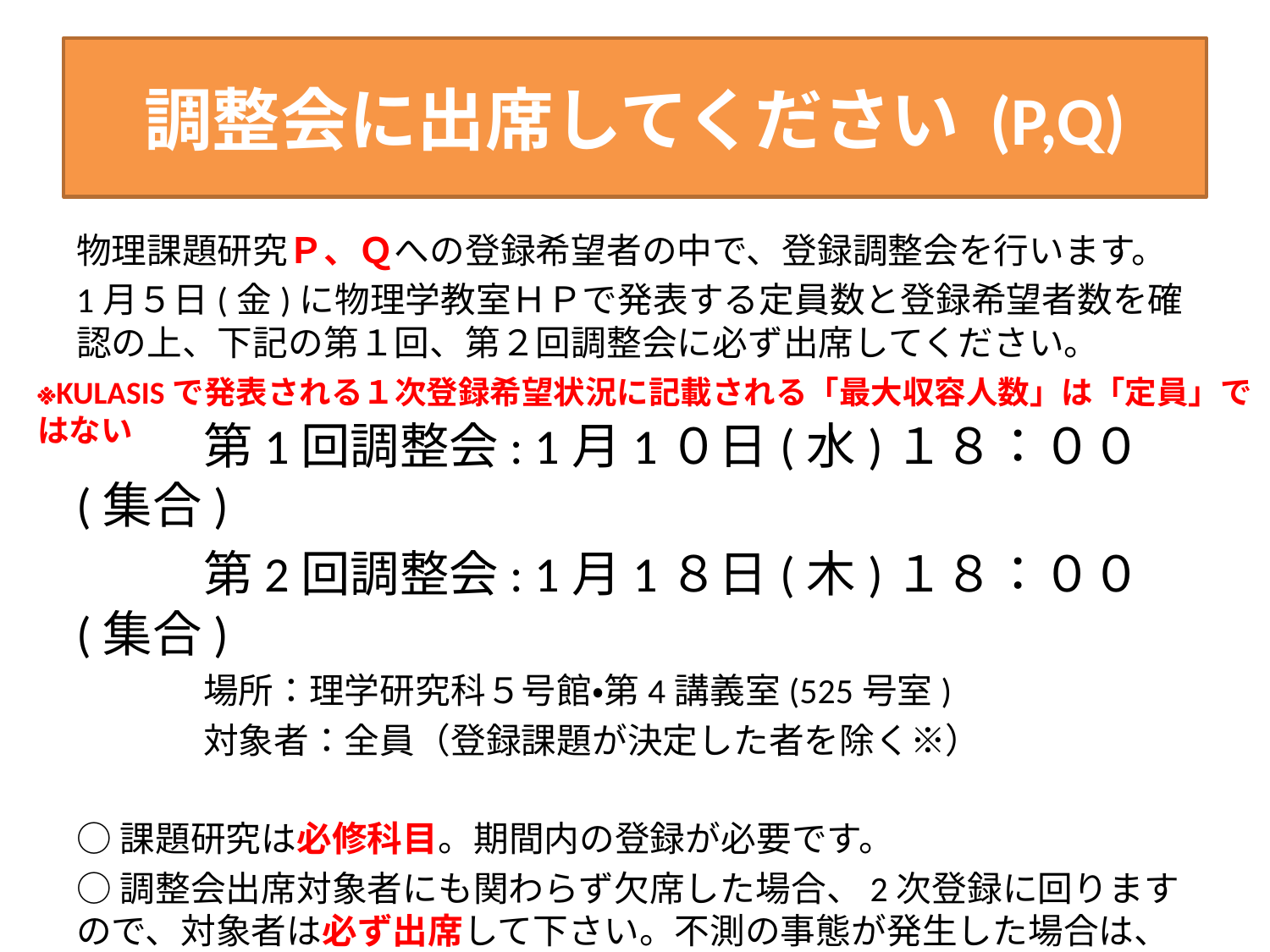

# 調整会に出席してください (P,Q)
物理課題研究Ｐ、Ｑへの登録希望者の中で、登録調整会を行います。
1月５日(金)に物理学教室ＨＰで発表する定員数と登録希望者数を確認の上、下記の第１回、第２回調整会に必ず出席してください。
 
	第1回調整会: 1月1０日(水)１８：００(集合)
	第2回調整会: 1月1８日(木)１８：００(集合)
	場所：理学研究科５号館・第4講義室(525号室)
	対象者：全員（登録課題が決定した者を除く※）

○課題研究は必修科目。期間内の登録が必要です。
○調整会出席対象者にも関わらず欠席した場合、2次登録に回りますので、対象者は必ず出席して下さい。不測の事態が発生した場合は、物理教務委員に連絡すること。
○建物玄関が１８時にロックされるので、それまでに入館すること。

※KULASISで発表される１次登録希望状況に記載される「最大収容人数」は「定員」ではない